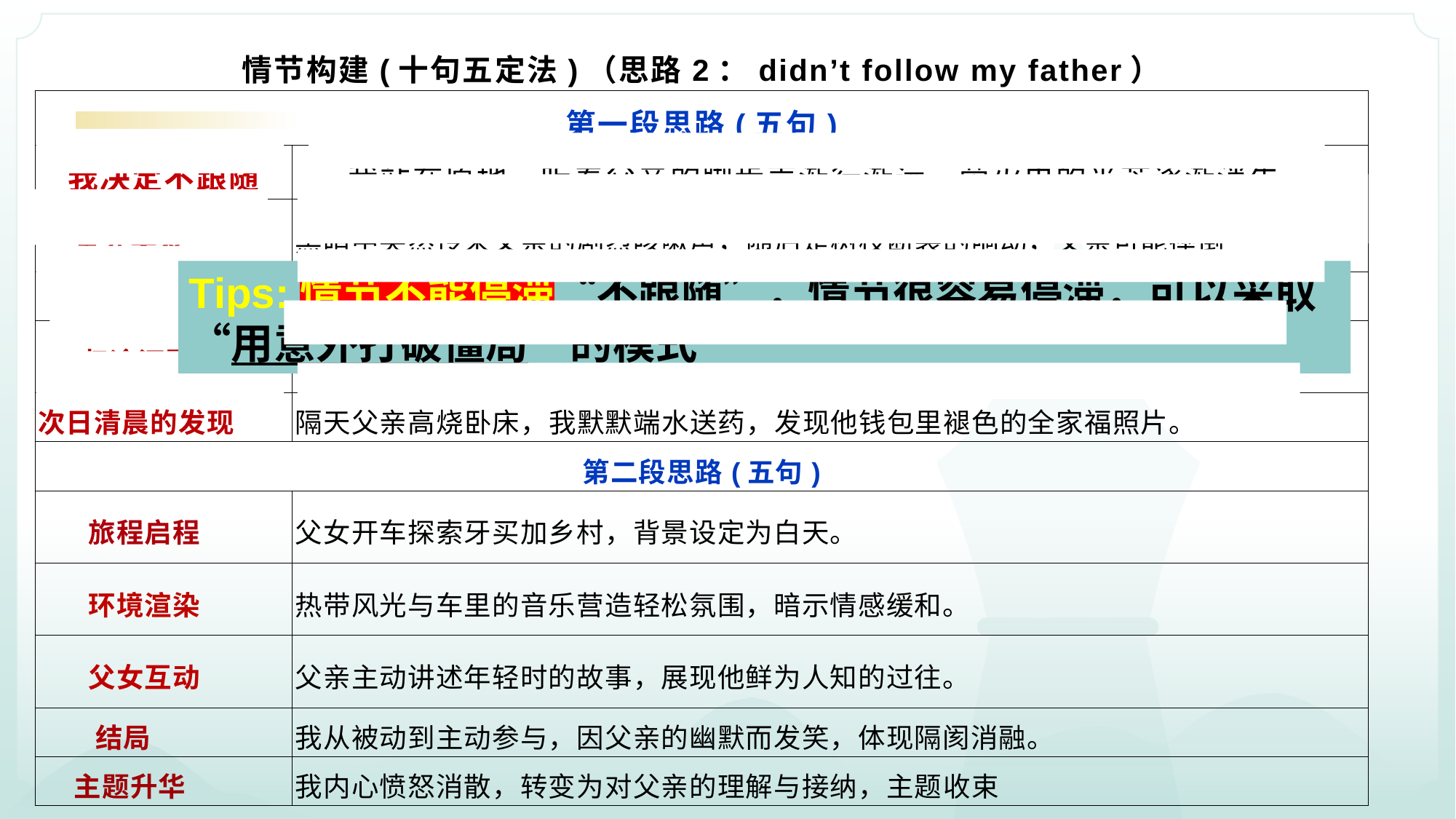

| 情节构建(十句五定法)（思路2：didn’t follow my father） |  |
| --- | --- |
| 第一段思路(五句) |  |
| 我决定不跟随 | 我站在原地，听着父亲的脚步声渐行渐远，萤火虫的光芒逐渐消失。 |
| 意外突发 | 黑暗中突然传来父亲的剧烈咳嗽声，随后是树枝断裂的响动，父亲可能摔倒 |
| 冲动追赶 | 我不顾一切冲进黑暗，沿途被荆棘划伤，最终在萤火虫微光下找到蜷缩在地的父亲。 |
| 归途沉默 | 两人缓慢返回，我紧握父亲手臂，萤火虫围绕成圈，仿佛守护者。 |
| 次日清晨的发现 | 隔天父亲高烧卧床，我默默端水送药，发现他钱包里褪色的全家福照片。 |
| 第二段思路(五句) |  |
| 旅程启程 | 父女开车探索牙买加乡村，背景设定为白天。 |
| 环境渲染 | 热带风光与车里的音乐营造轻松氛围，暗示情感缓和。 |
| 父女互动 | 父亲主动讲述年轻时的故事，展现他鲜为人知的过往。 |
| 结局 | 我从被动到主动参与，因父亲的幽默而发笑，体现隔阂消融。 |
| 主题升华 | 我内心愤怒消散，转变为对父亲的理解与接纳，主题收束 |

Tips:情节不能停滞“不跟随”，情节很容易停滞，可以采取“用意外打破僵局”的模式